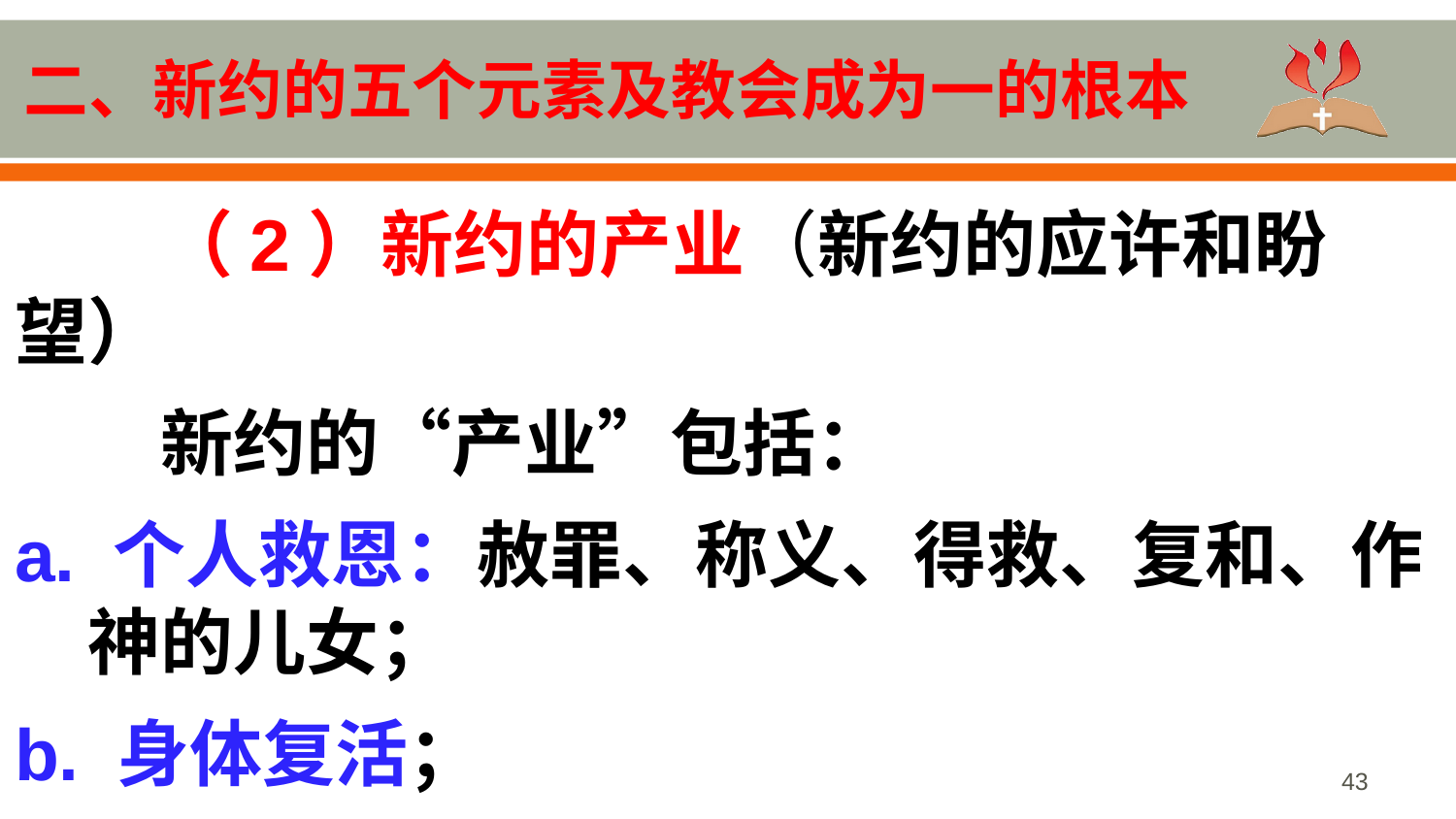

# 二、新约的五个元素及教会成为一的根本
	（2）新约的产业（新约的应许和盼望）
	新约的“产业”包括：
a. 个人救恩：赦罪、称义、得救、复和、作神的儿女；
b. 身体复活；

43